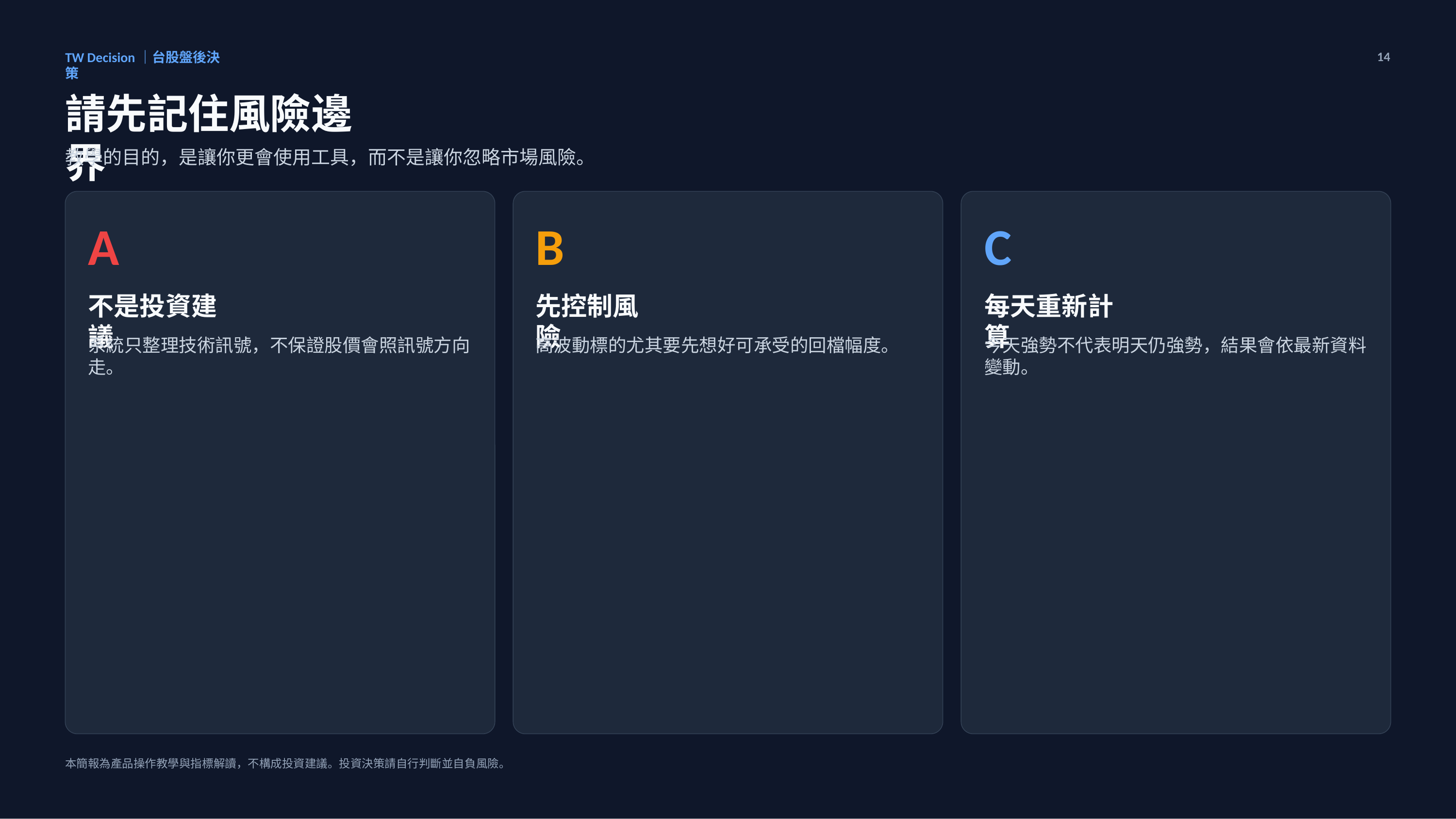

TW Decision｜台股盤後決策
14
請先記住風險邊界
教學的目的，是讓你更會使用工具，而不是讓你忽略市場風險。

A
B
C
不是投資建議
先控制風險
每天重新計算
系統只整理技術訊號，不保證股價會照訊號方向走。
高波動標的尤其要先想好可承受的回檔幅度。
今天強勢不代表明天仍強勢，結果會依最新資料變動。
本簡報為產品操作教學與指標解讀，不構成投資建議。投資決策請自行判斷並自負風險。